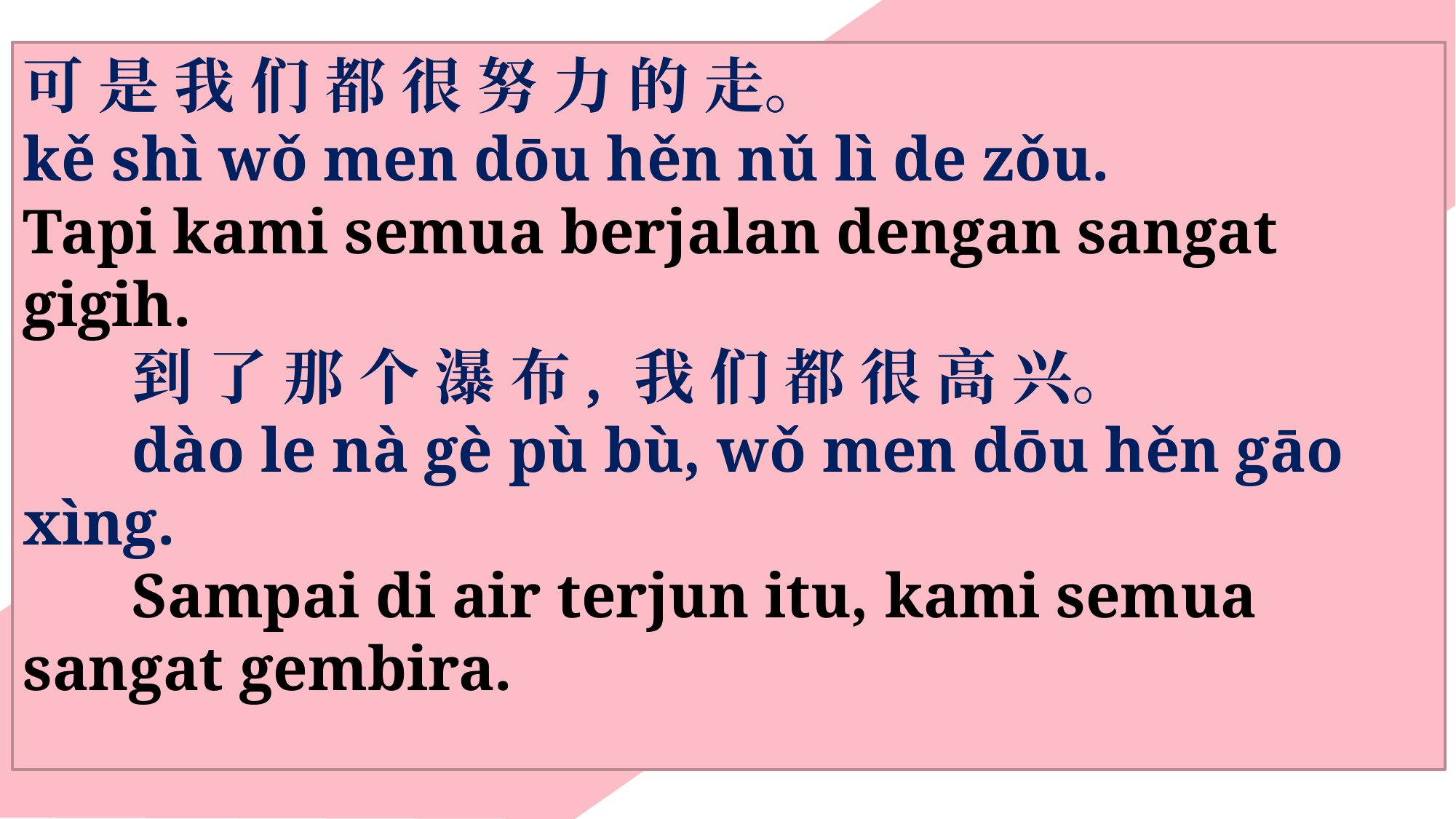

可 是 我 们 都 很 努 力 的 走。
kě shì wǒ men dōu hěn nǔ lì de zǒu.
Tapi kami semua berjalan dengan sangat gigih.
	到 了 那 个 瀑 布, 我 们 都 很 高 兴。
	dào le nà gè pù bù, wǒ men dōu hěn gāo xìng.
	Sampai di air terjun itu, kami semua sangat gembira.